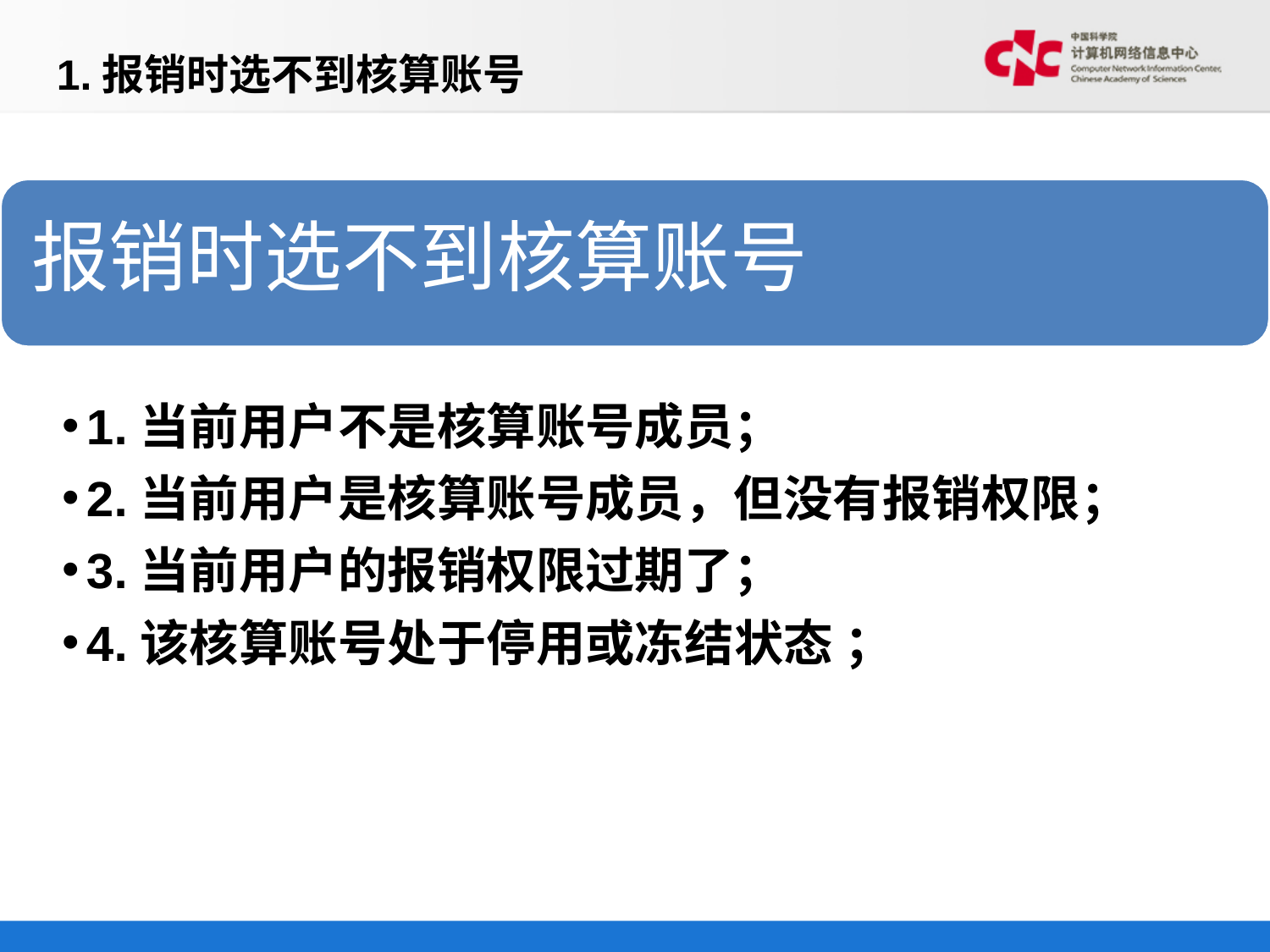

1.报销时选不到核算账号

# 报销时选不到核算账号
1.当前用户不是核算账号成员；
2.当前用户是核算账号成员，但没有报销权限；
3.当前用户的报销权限过期了；
4.该核算账号处于停用或冻结状态 ；